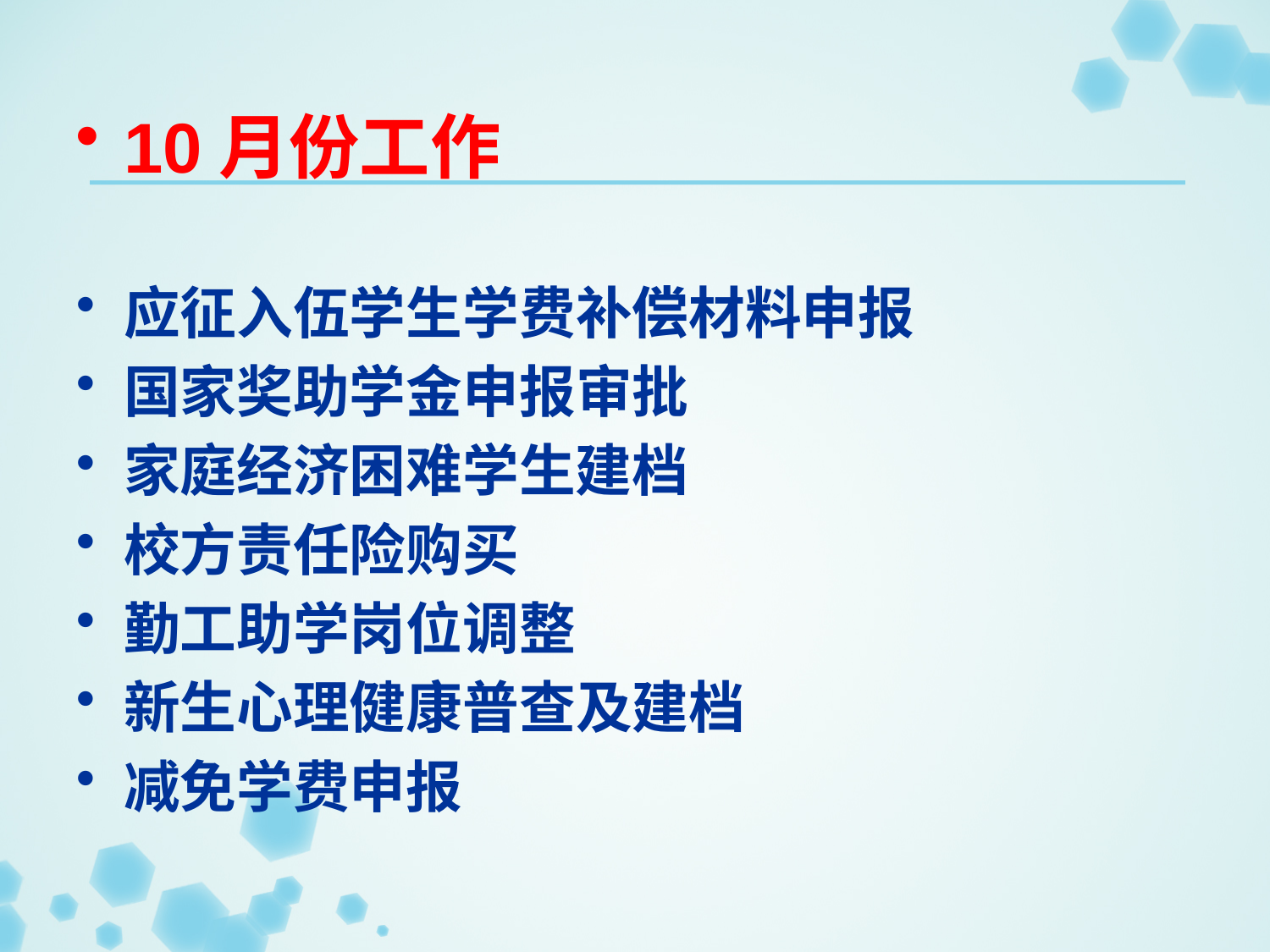

10月份工作

应征入伍学生学费补偿材料申报
国家奖助学金申报审批
家庭经济困难学生建档
校方责任险购买
勤工助学岗位调整
新生心理健康普查及建档
减免学费申报